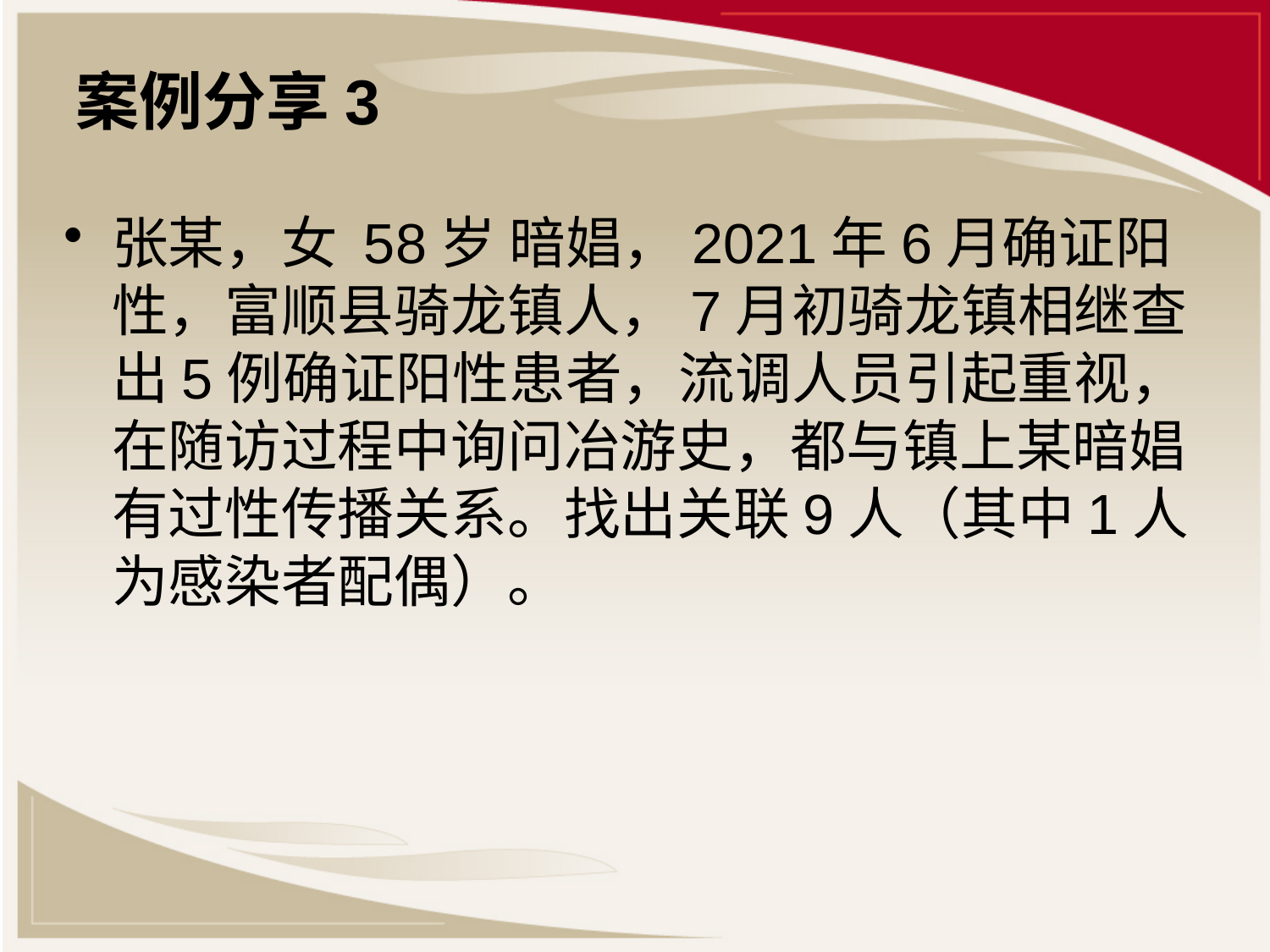

# 案例分享3
张某，女 58岁 暗娼，2021年6月确证阳性，富顺县骑龙镇人，7月初骑龙镇相继查出5例确证阳性患者，流调人员引起重视，在随访过程中询问冶游史，都与镇上某暗娼有过性传播关系。找出关联9人（其中1人为感染者配偶）。